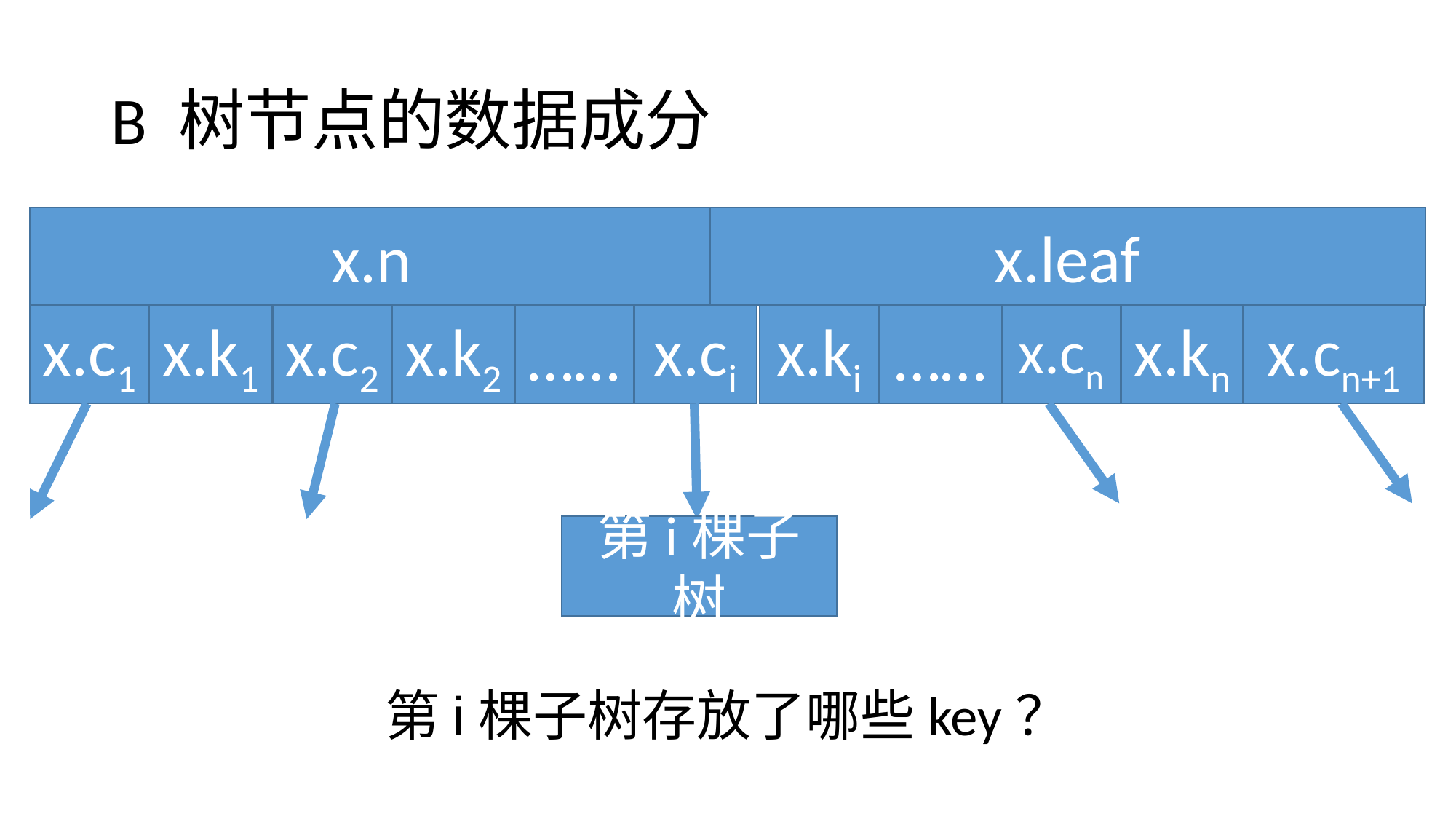

# B 树节点的数据成分
x.n
x.leaf
x.c1
x.k1
x.c2
x.k2
……
x.ci
x.ki
……
x.cn
x.kn
x.cn+1
第i棵子树
第i棵子树存放了哪些key？